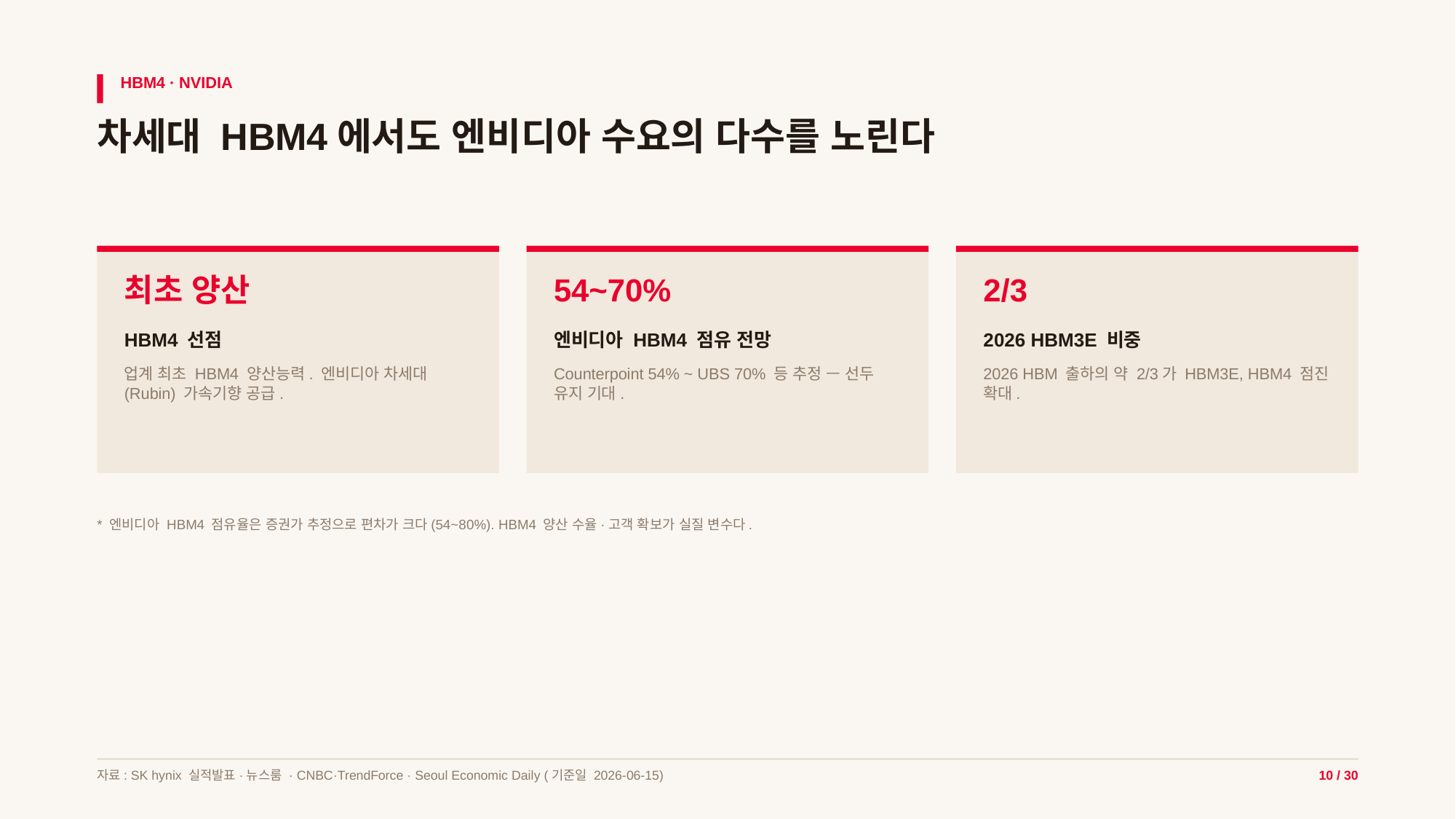

HBM4 · NVIDIA

차세대 HBM4에서도 엔비디아 수요의 다수를 노린다

최초 양산
54~70%
2/3
HBM4 선점
엔비디아 HBM4 점유 전망
2026 HBM3E 비중
업계 최초 HBM4 양산능력. 엔비디아 차세대(Rubin) 가속기향 공급.
Counterpoint 54% ~ UBS 70% 등 추정 — 선두 유지 기대.
2026 HBM 출하의 약 2/3가 HBM3E, HBM4 점진 확대.
* 엔비디아 HBM4 점유율은 증권가 추정으로 편차가 크다(54~80%). HBM4 양산 수율·고객 확보가 실질 변수다.

자료: SK hynix 실적발표·뉴스룸 · CNBC·TrendForce · Seoul Economic Daily (기준일 2026-06-15)
10 / 30